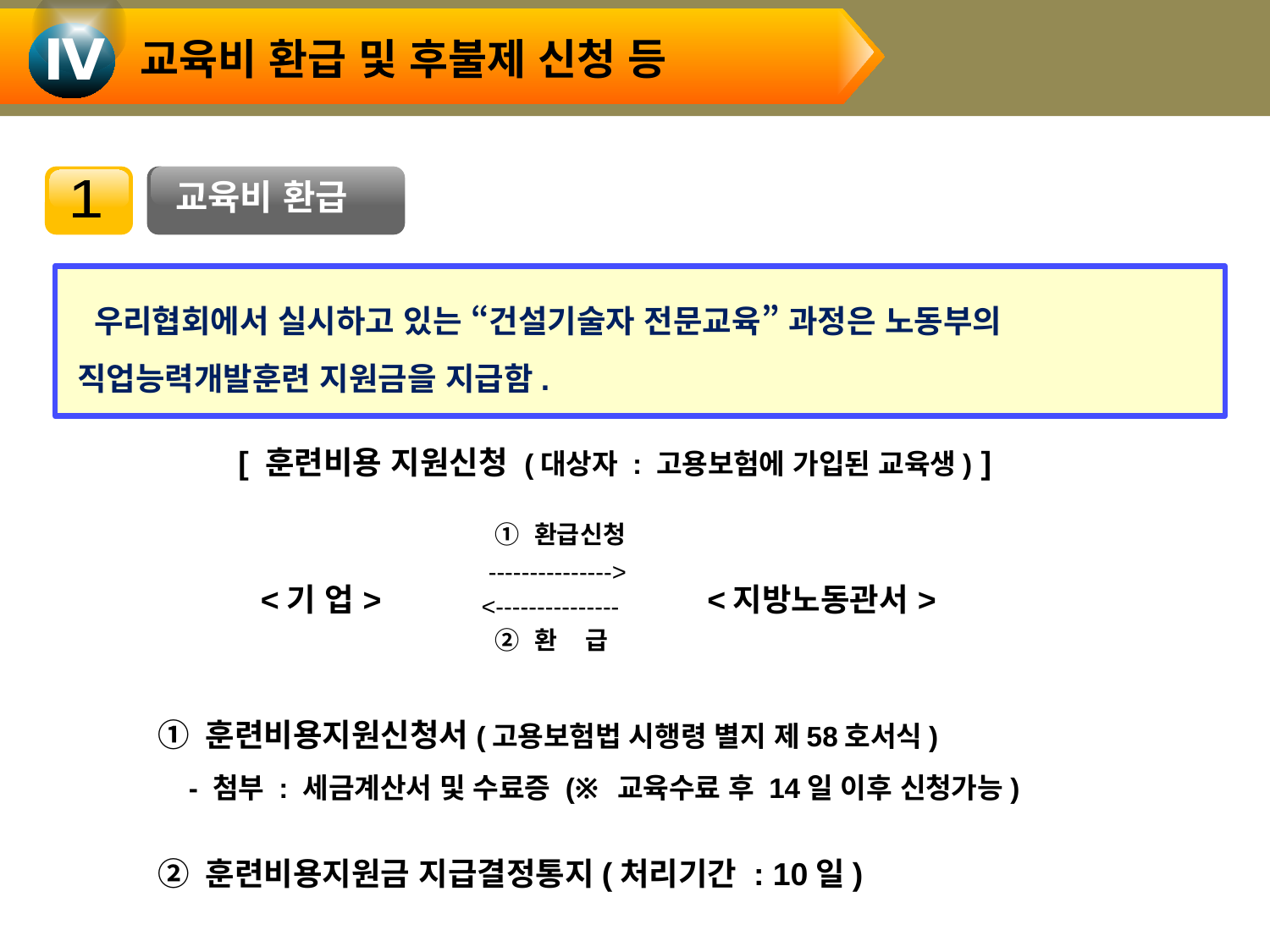

교육비 환급 및 후불제 신청 등

Ⅳ

교육비 환급

1

 우리협회에서 실시하고 있는 “건설기술자 전문교육” 과정은 노동부의 직업능력개발훈련 지원금을 지급함.

  [ 훈련비용 지원신청 (대상자 : 고용보험에 가입된 교육생) ]
| <기 업> | ① 환급신청   --------------->   <---------------    ② 환    급 | <지방노동관서> |
| --- | --- | --- |
① 훈련비용지원신청서(고용보험법 시행령 별지 제58호서식)
    - 첨부 : 세금계산서 및 수료증 (※ 교육수료 후 14일 이후 신청가능)
② 훈련비용지원금 지급결정통지(처리기간 : 10일)